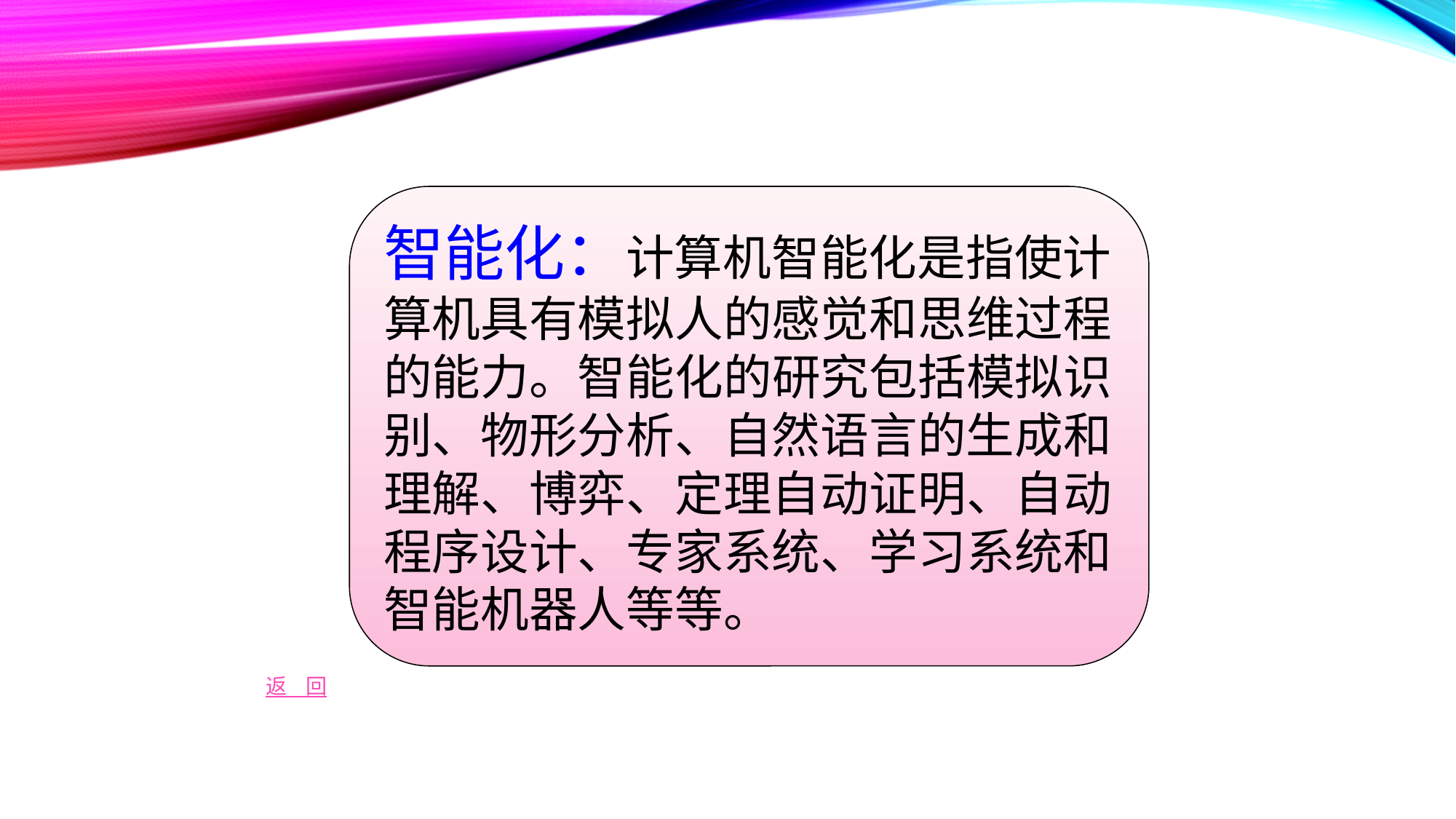

智能化：计算机智能化是指使计算机具有模拟人的感觉和思维过程的能力。智能化的研究包括模拟识别、物形分析、自然语言的生成和理解、博弈、定理自动证明、自动程序设计、专家系统、学习系统和智能机器人等等。
返    回